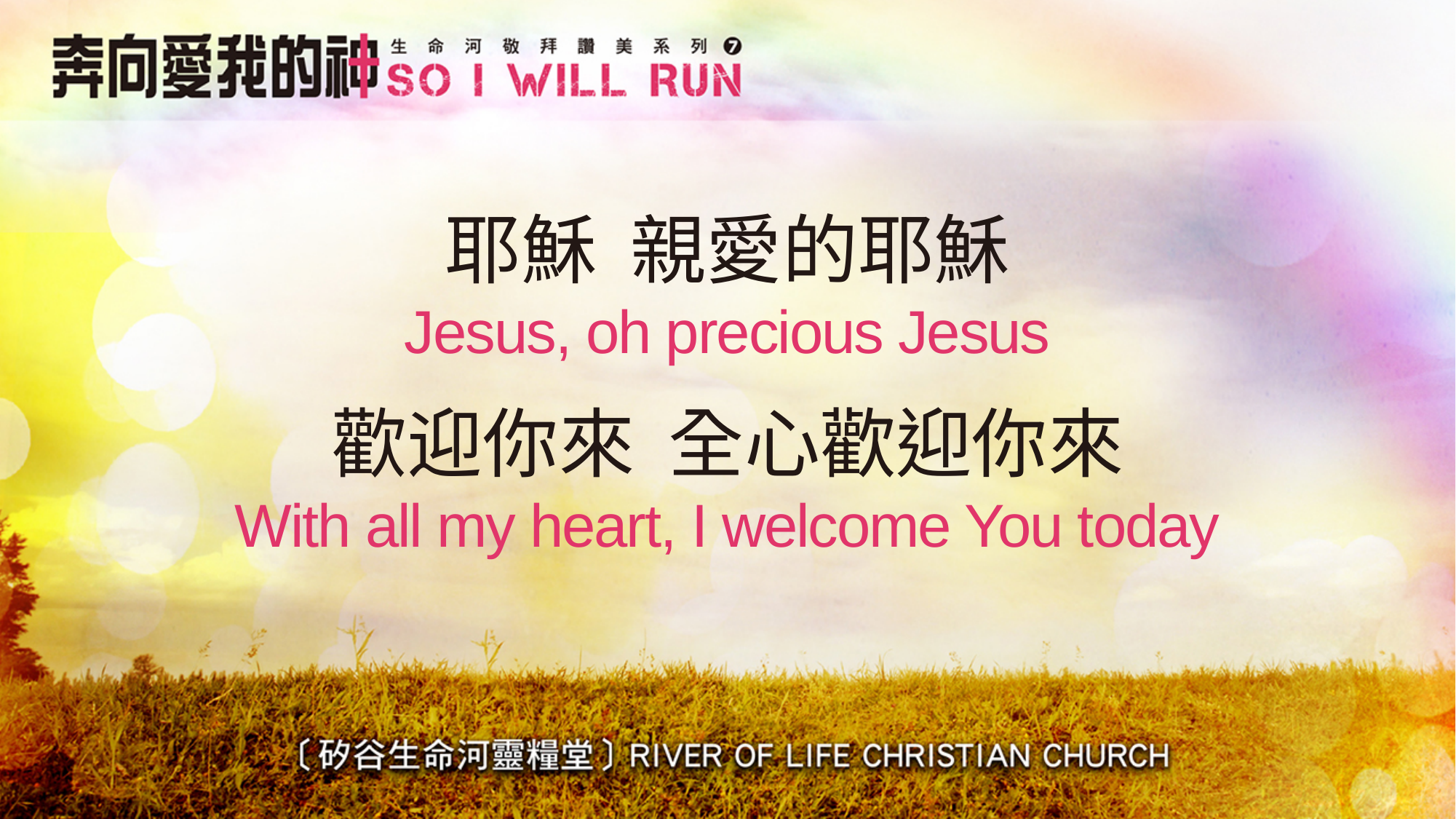

# 耶穌  親愛的耶穌 Jesus, oh precious Jesus
歡迎你來  全心歡迎你來
With all my heart, I welcome You today